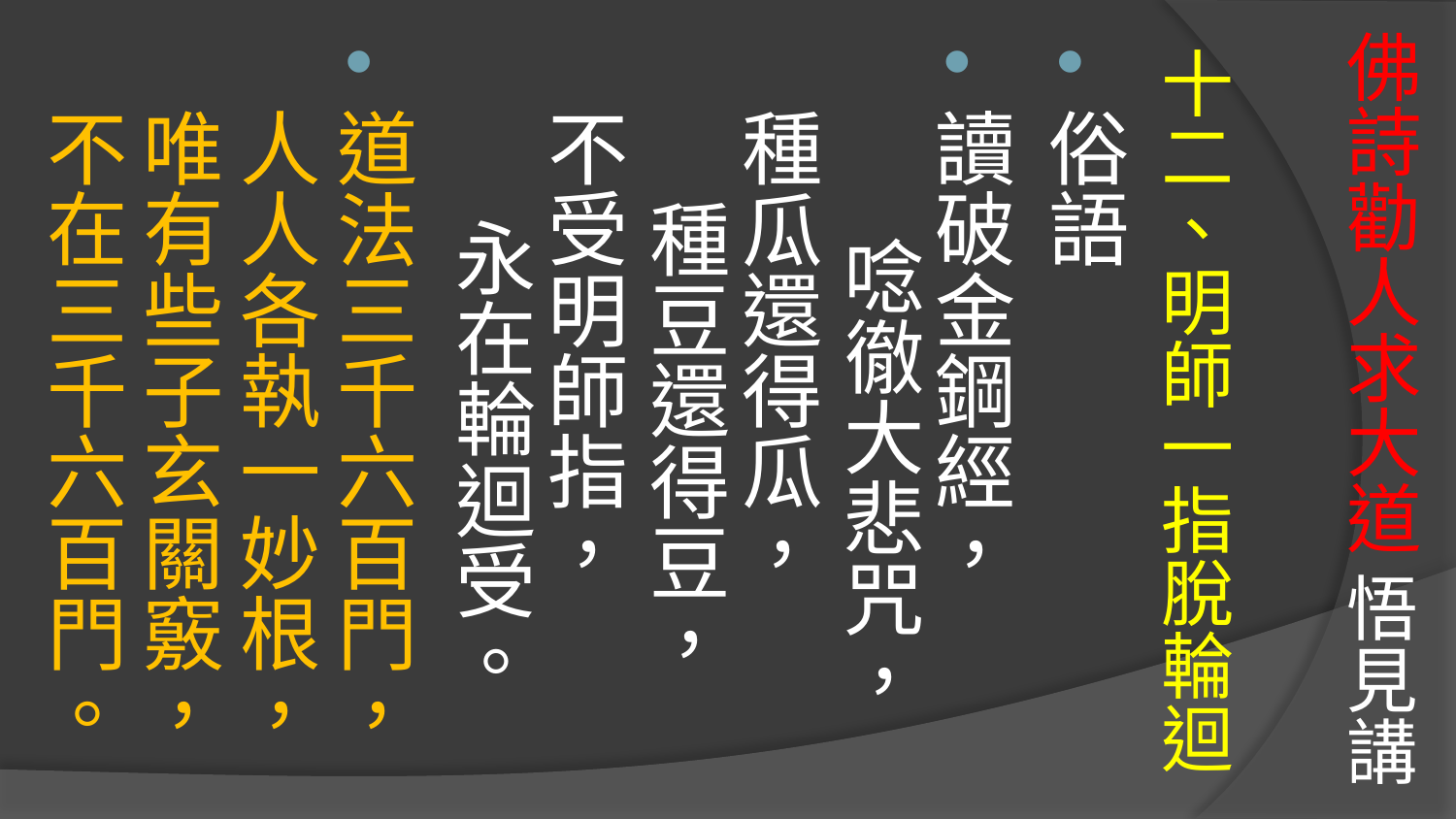

# 佛詩勸人求大道 悟見講
十二、明師一指脫輪迴
俗語
讀破金鋼經，                  唸徹大悲咒，
種瓜還得瓜，                種豆還得豆，
不受明師指，                 永在輪迴受。
道法三千六百門，人人各執一妙根，
唯有些子玄關竅，不在三千六百門。